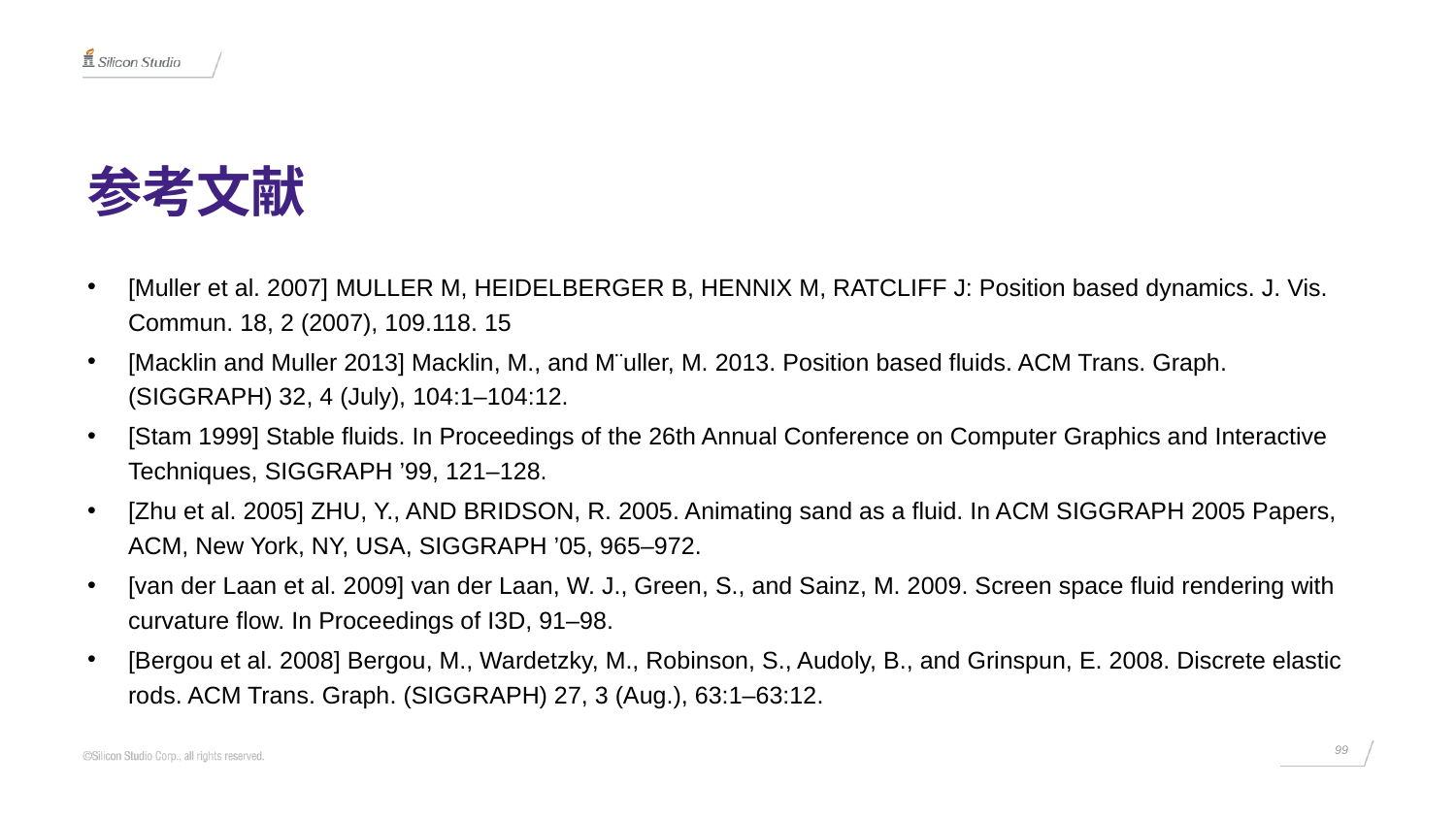

# 参考文献
[Muller et al. 2007] MULLER M, HEIDELBERGER B, HENNIX M, RATCLIFF J: Position based dynamics. J. Vis. Commun. 18, 2 (2007), 109.118. 15
[Macklin and Muller 2013] Macklin, M., and M¨uller, M. 2013. Position based fluids. ACM Trans. Graph. (SIGGRAPH) 32, 4 (July), 104:1–104:12.
[Stam 1999] Stable fluids. In Proceedings of the 26th Annual Conference on Computer Graphics and Interactive Techniques, SIGGRAPH ’99, 121–128.
[Zhu et al. 2005] ZHU, Y., AND BRIDSON, R. 2005. Animating sand as a fluid. In ACM SIGGRAPH 2005 Papers, ACM, New York, NY, USA, SIGGRAPH ’05, 965–972.
[van der Laan et al. 2009] van der Laan, W. J., Green, S., and Sainz, M. 2009. Screen space fluid rendering with curvature flow. In Proceedings of I3D, 91–98.
[Bergou et al. 2008] Bergou, M., Wardetzky, M., Robinson, S., Audoly, B., and Grinspun, E. 2008. Discrete elastic rods. ACM Trans. Graph. (SIGGRAPH) 27, 3 (Aug.), 63:1–63:12.

99